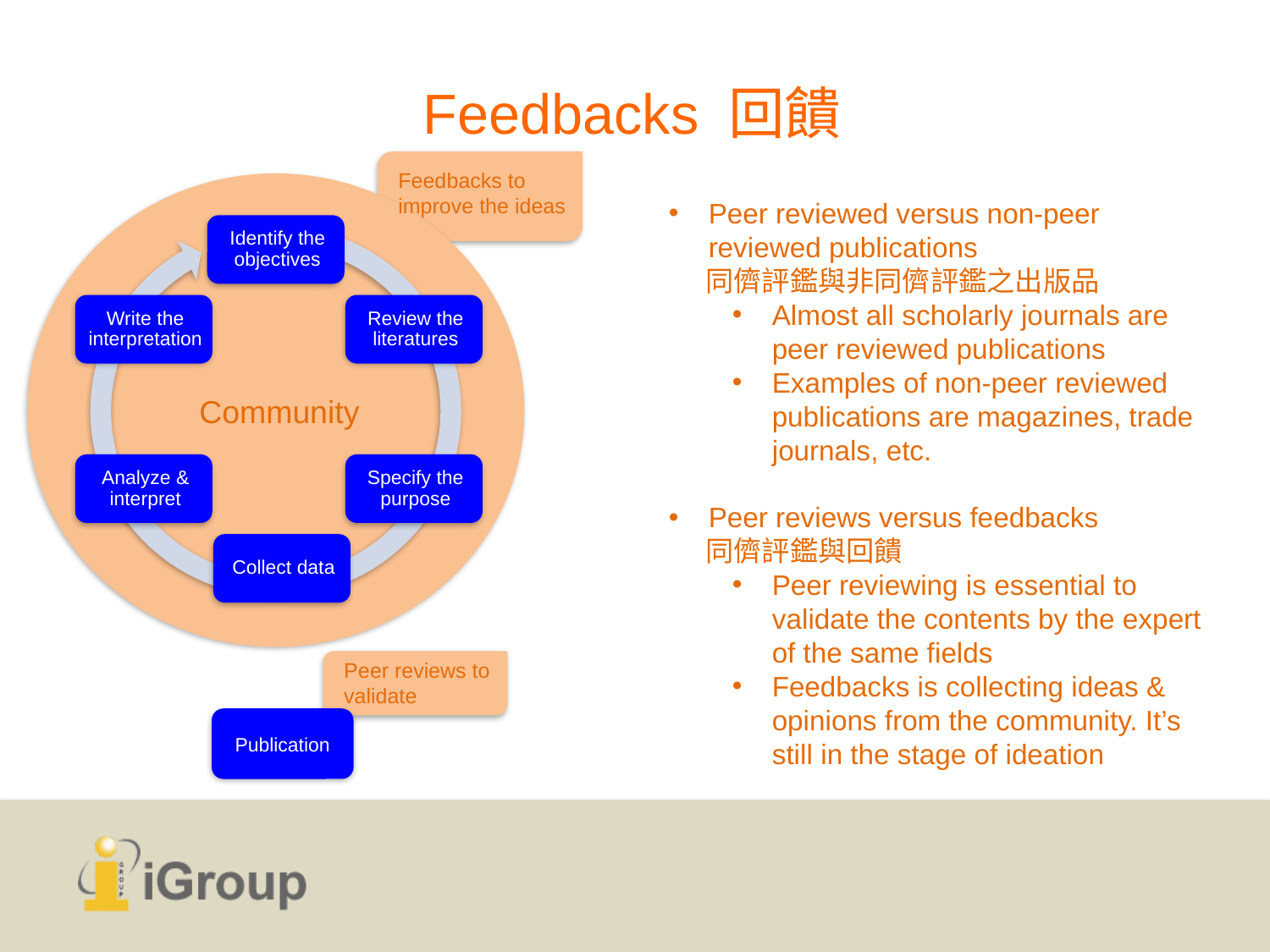

Feedbacks 回饋

Feedbacks to improve the ideas

Peer reviewed versus non-peer reviewed publications
同儕評鑑與非同儕評鑑之出版品
Almost all scholarly journals are peer reviewed publications
Examples of non-peer reviewed publications are magazines, trade journals, etc.

Peer reviews versus feedbacks
同儕評鑑與回饋
Peer reviewing is essential to validate the contents by the expert of the same fields
Feedbacks is collecting ideas & opinions from the community. It’s still in the stage of ideation

Identify the objectives
Review the literatures
Specify the purpose
Collect data
Analyze & interpret
Write the interpretation
Community
Peer reviews to validate

Publication